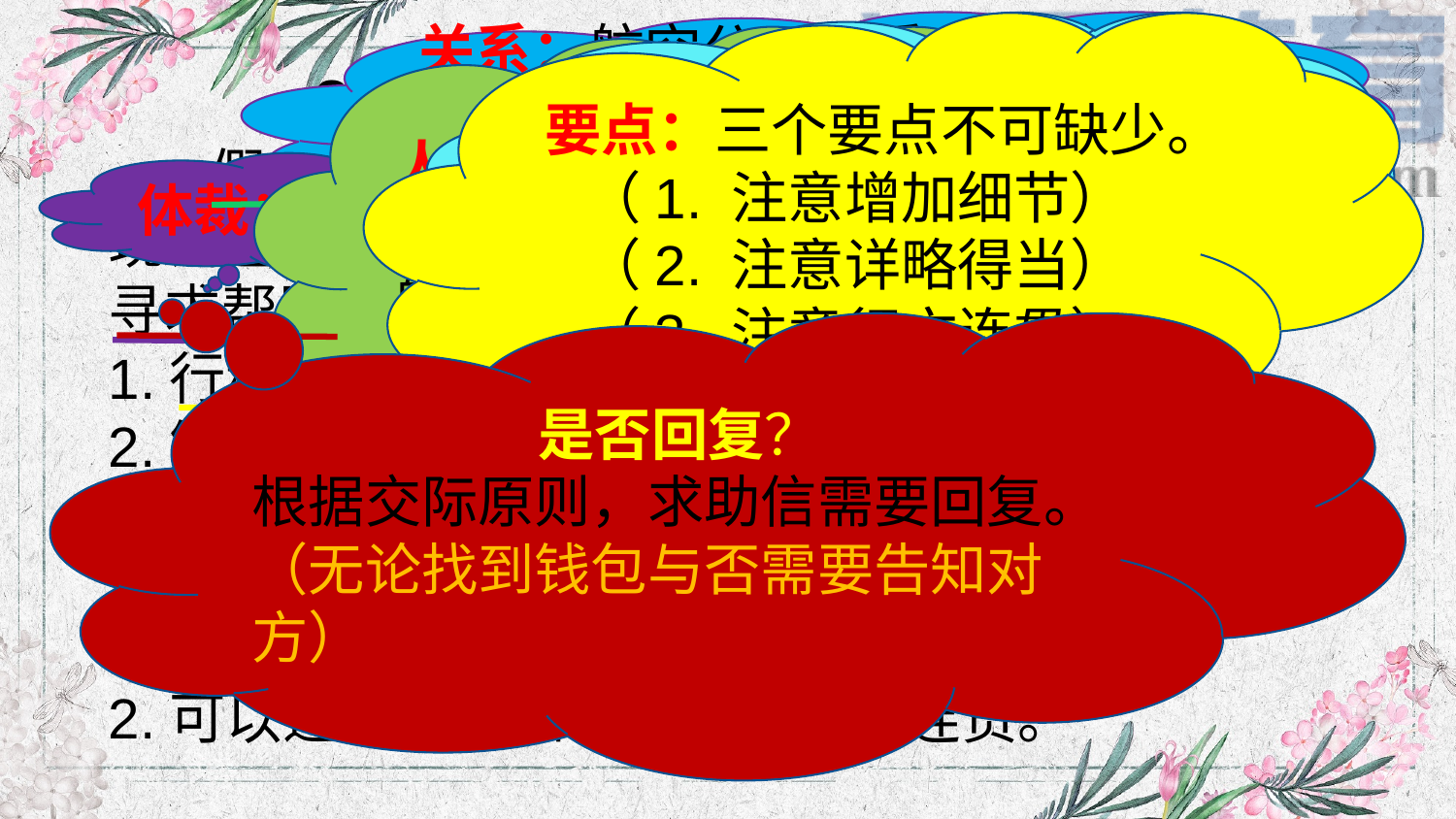

关系：航空公司与乘客关系             （关系疏远，用语正规）

要点：三个要点不可缺少。
（1. 注意增加细节）
（2. 注意详略得当）
（3. 注意行文连贯）
（4. 注意有效交际）
时态：
抵达伦敦：一般过去时邮件联系：一般将来时
人称（角色带入）：
你是李华：第一人称
航空公司：第二人称
2018年11月浙江高考应用文
       假定你是李华，乘坐FL753航班抵达伦敦后发现钱包遗失。请给航空公司写一封邮件说明情况并寻求帮助。内容包括：
1.行程信息；
2.钱包特征；
3.联系方式。
注意：
1.词数80左右；
2.可以适当增加细节，以使行文连贯。
体裁：求助信
是否回复？
根据交际原则，求助信需要回复。
（无论找到钱包与否需要告知对方）